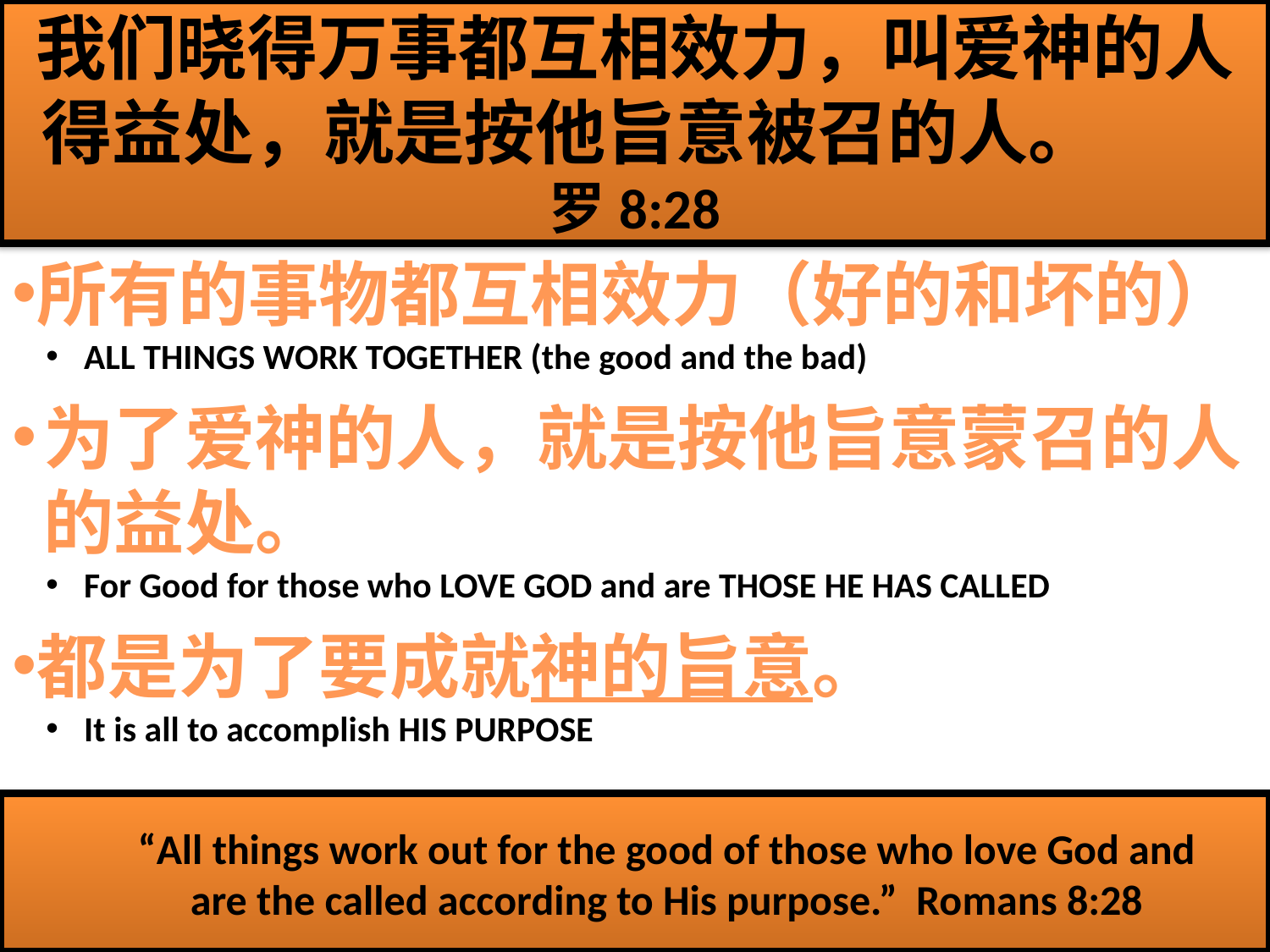

# 我们晓得万事都互相效力，叫爱神的人得益处，就是按他旨意被召的人。         罗8:28
所有的事物都互相效力（好的和坏的）
 ALL THINGS WORK TOGETHER (the good and the bad)

为了爱神的人，就是按他旨意蒙召的人的益处。
 For Good for those who LOVE GOD and are THOSE HE HAS CALLED

都是为了要成就神的旨意。
 It is all to accomplish HIS PURPOSE
 “All things work out for the good of those who love God and
are the called according to His purpose.”  Romans 8:28